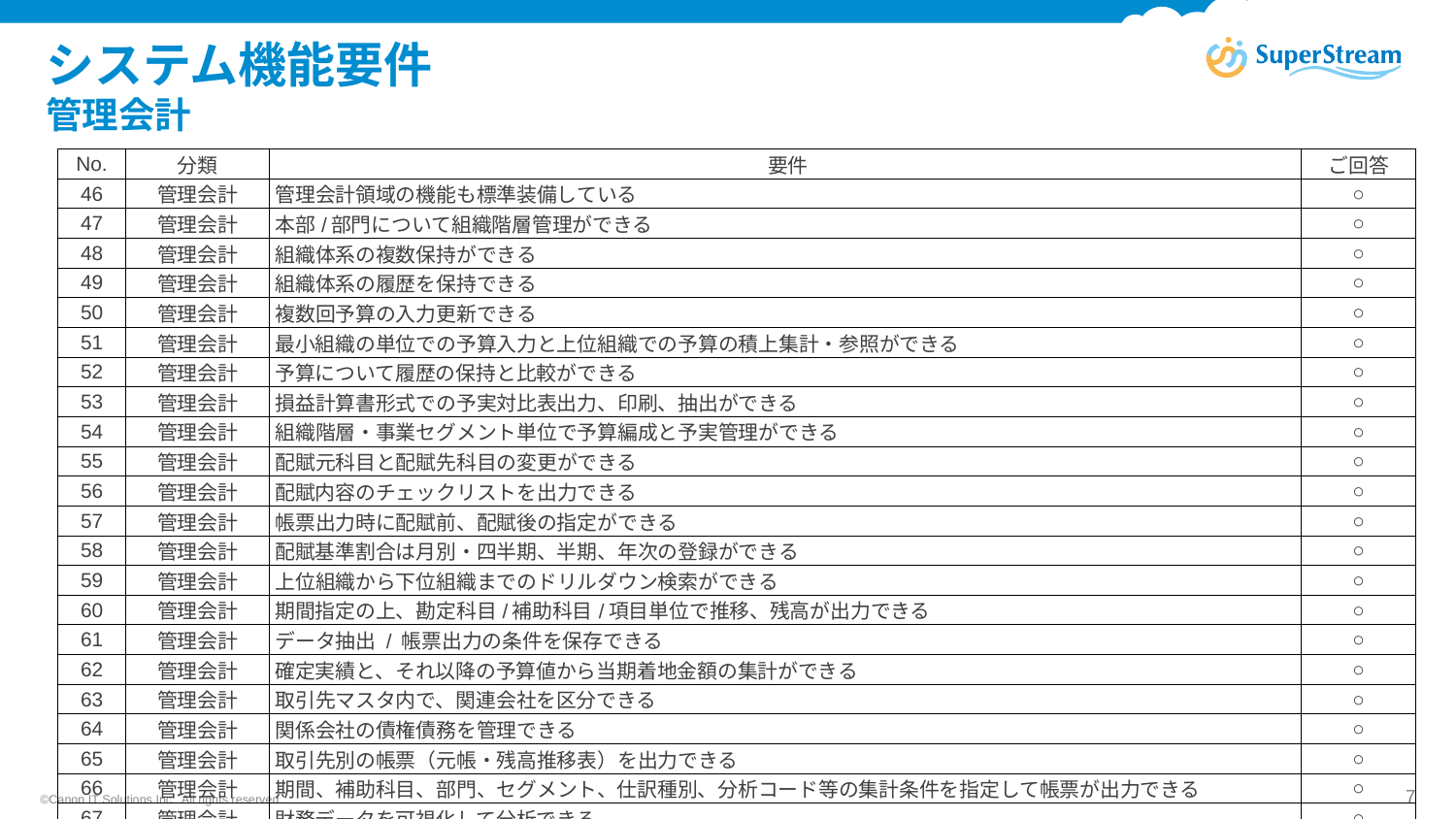

# システム機能要件 管理会計
| No. | 分類 | 要件 | ご回答 |
| --- | --- | --- | --- |
| 46 | 管理会計 | 管理会計領域の機能も標準装備している | ○ |
| 47 | 管理会計 | 本部/部門について組織階層管理ができる | ○ |
| 48 | 管理会計 | 組織体系の複数保持ができる | ○ |
| 49 | 管理会計 | 組織体系の履歴を保持できる | ○ |
| 50 | 管理会計 | 複数回予算の入力更新できる | ○ |
| 51 | 管理会計 | 最小組織の単位での予算入力と上位組織での予算の積上集計・参照ができる | ○ |
| 52 | 管理会計 | 予算について履歴の保持と比較ができる | ○ |
| 53 | 管理会計 | 損益計算書形式での予実対比表出力、印刷、抽出ができる | ○ |
| 54 | 管理会計 | 組織階層・事業セグメント単位で予算編成と予実管理ができる | ○ |
| 55 | 管理会計 | 配賦元科目と配賦先科目の変更ができる | ○ |
| 56 | 管理会計 | 配賦内容のチェックリストを出力できる | ○ |
| 57 | 管理会計 | 帳票出力時に配賦前、配賦後の指定ができる | ○ |
| 58 | 管理会計 | 配賦基準割合は月別・四半期、半期、年次の登録ができる | ○ |
| 59 | 管理会計 | 上位組織から下位組織までのドリルダウン検索ができる | ○ |
| 60 | 管理会計 | 期間指定の上、勘定科目/補助科目/項目単位で推移、残高が出力できる | ○ |
| 61 | 管理会計 | データ抽出 / 帳票出力の条件を保存できる | ○ |
| 62 | 管理会計 | 確定実績と、それ以降の予算値から当期着地金額の集計ができる | ○ |
| 63 | 管理会計 | 取引先マスタ内で、関連会社を区分できる | ○ |
| 64 | 管理会計 | 関係会社の債権債務を管理できる | ○ |
| 65 | 管理会計 | 取引先別の帳票（元帳・残高推移表）を出力できる | ○ |
| 66 | 管理会計 | 期間、補助科目、部門、セグメント、仕訳種別、分析コード等の集計条件を指定して帳票が出力できる | ○ |
| 67 | 管理会計 | 財務データを可視化して分析できる | ○ |
| 68 | 管理会計 | 管理会計に関する資料をテンプレート化して出力できる | ○ |
©Canon IT Solutions Inc.  All rights reserved.
7